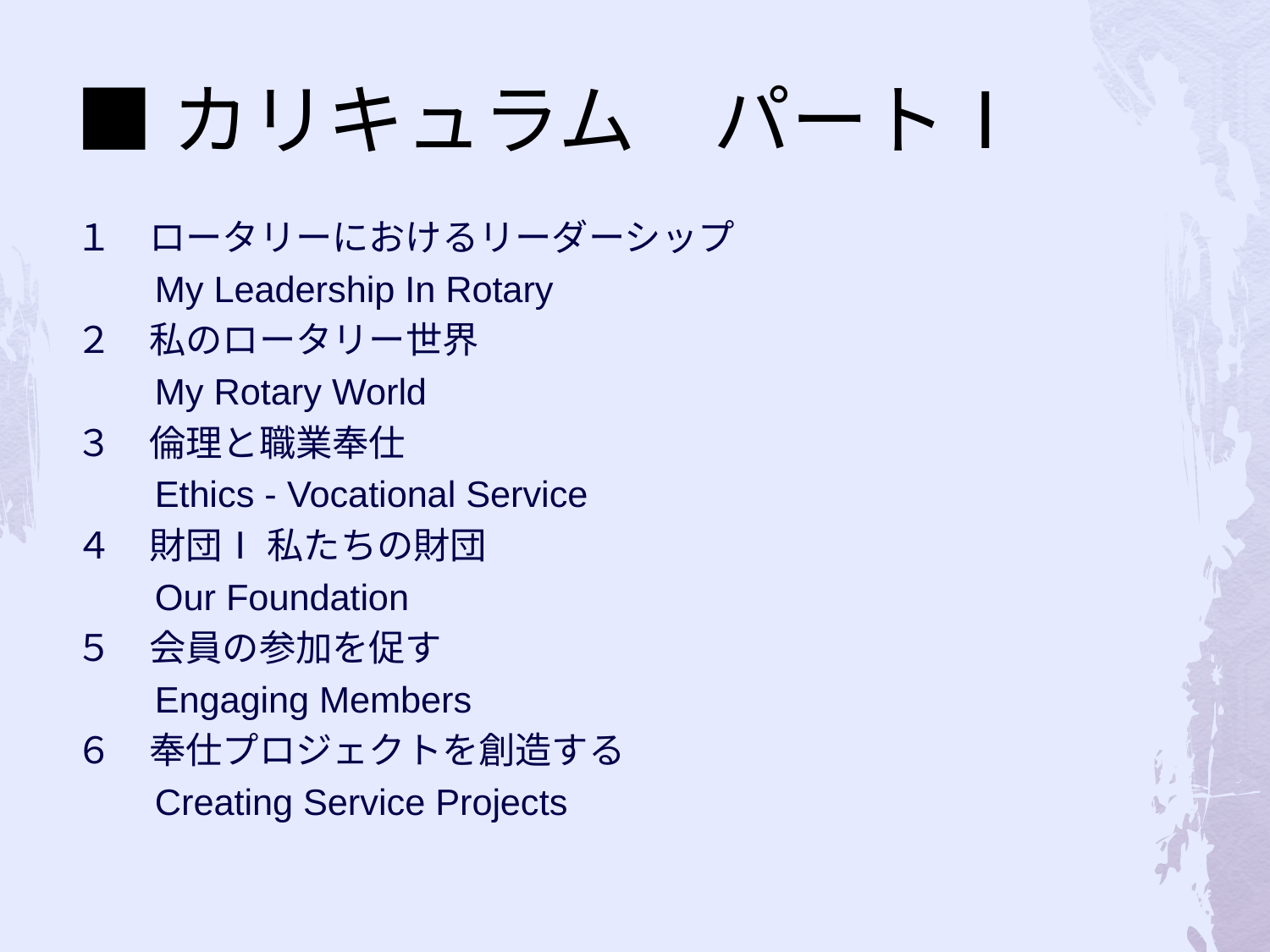

# ■カリキュラム　パートⅠ
１　ロータリーにおけるリーダーシップ
　　My Leadership In Rotary
２　私のロータリー世界
　　My Rotary World
３　倫理と職業奉仕
　　Ethics - Vocational Service
４　財団Ⅰ 私たちの財団
　　Our Foundation
５　会員の参加を促す
　　Engaging Members
６　奉仕プロジェクトを創造する
　　Creating Service Projects